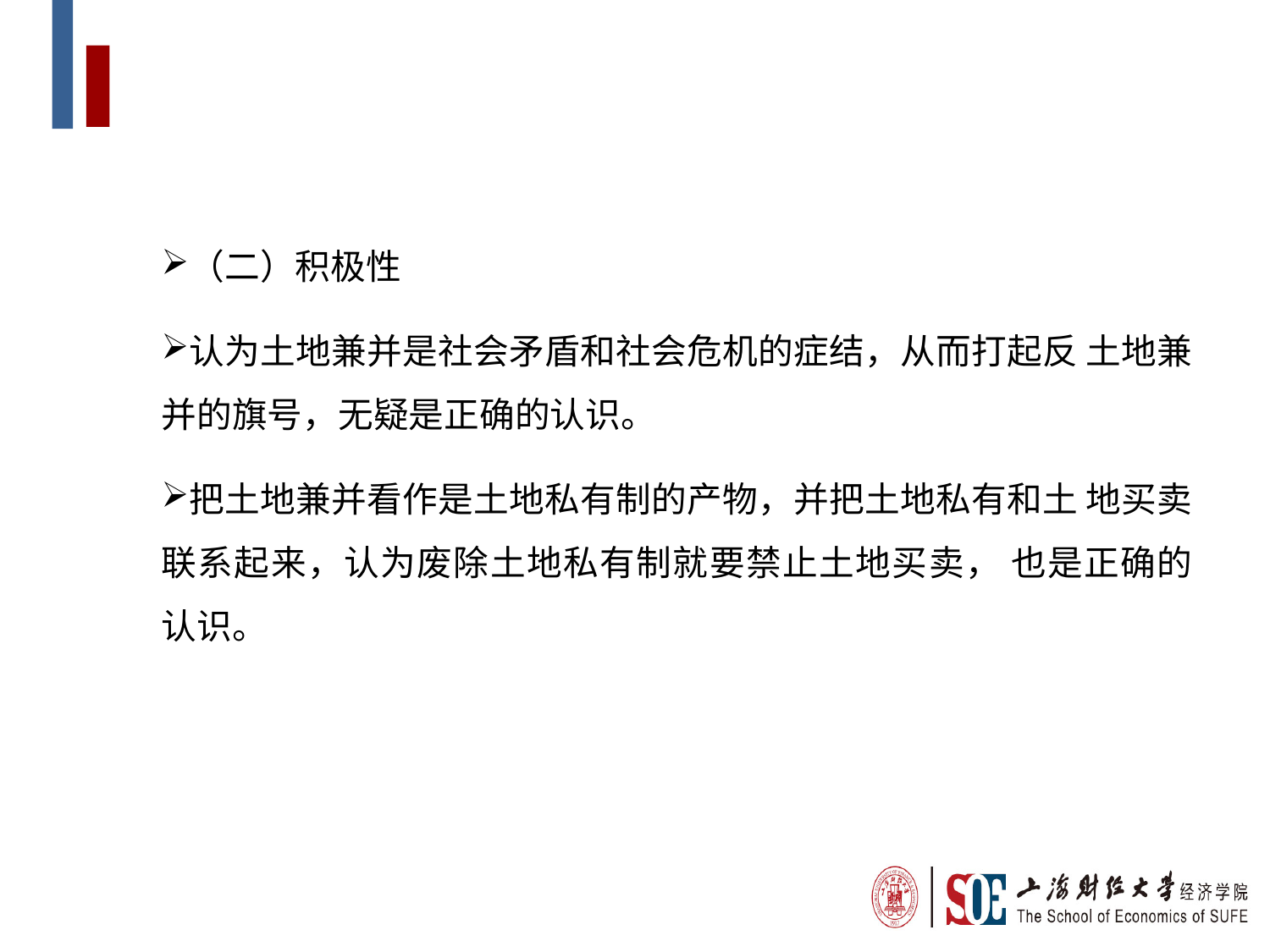

（二）积极性
认为土地兼并是社会矛盾和社会危机的症结，从而打起反 土地兼并的旗号，无疑是正确的认识。
把土地兼并看作是土地私有制的产物，并把土地私有和土 地买卖联系起来，认为废除土地私有制就要禁止土地买卖， 也是正确的认识。